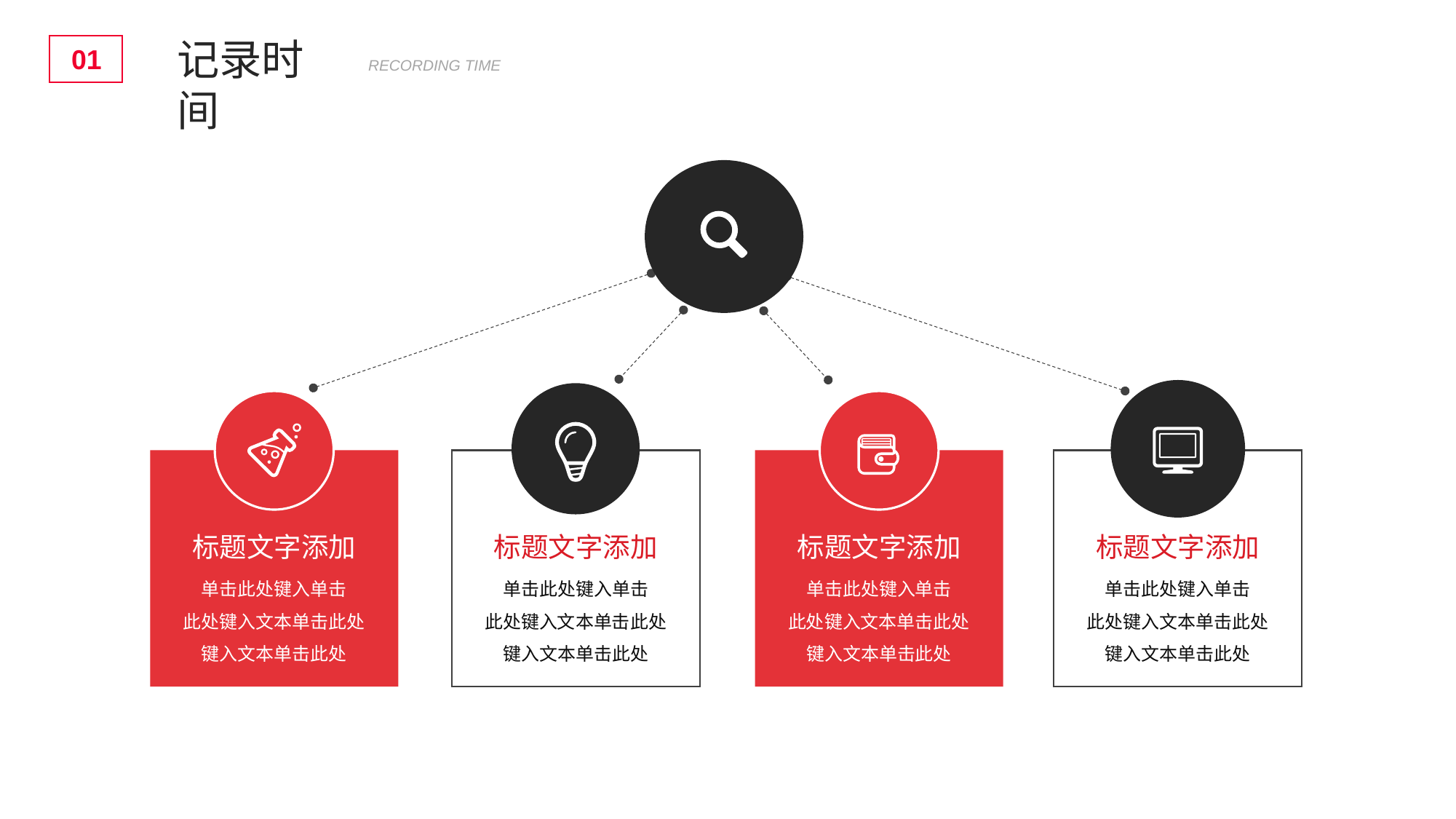

BY YUSHEN
记录时间

01
RECORDING TIME

标题文字添加
单击此处键入单击
此处键入文本单击此处
键入文本单击此处

标题文字添加
单击此处键入单击
此处键入文本单击此处
键入文本单击此处

标题文字添加
单击此处键入单击
此处键入文本单击此处
键入文本单击此处

标题文字添加
单击此处键入单击
此处键入文本单击此处
键入文本单击此处